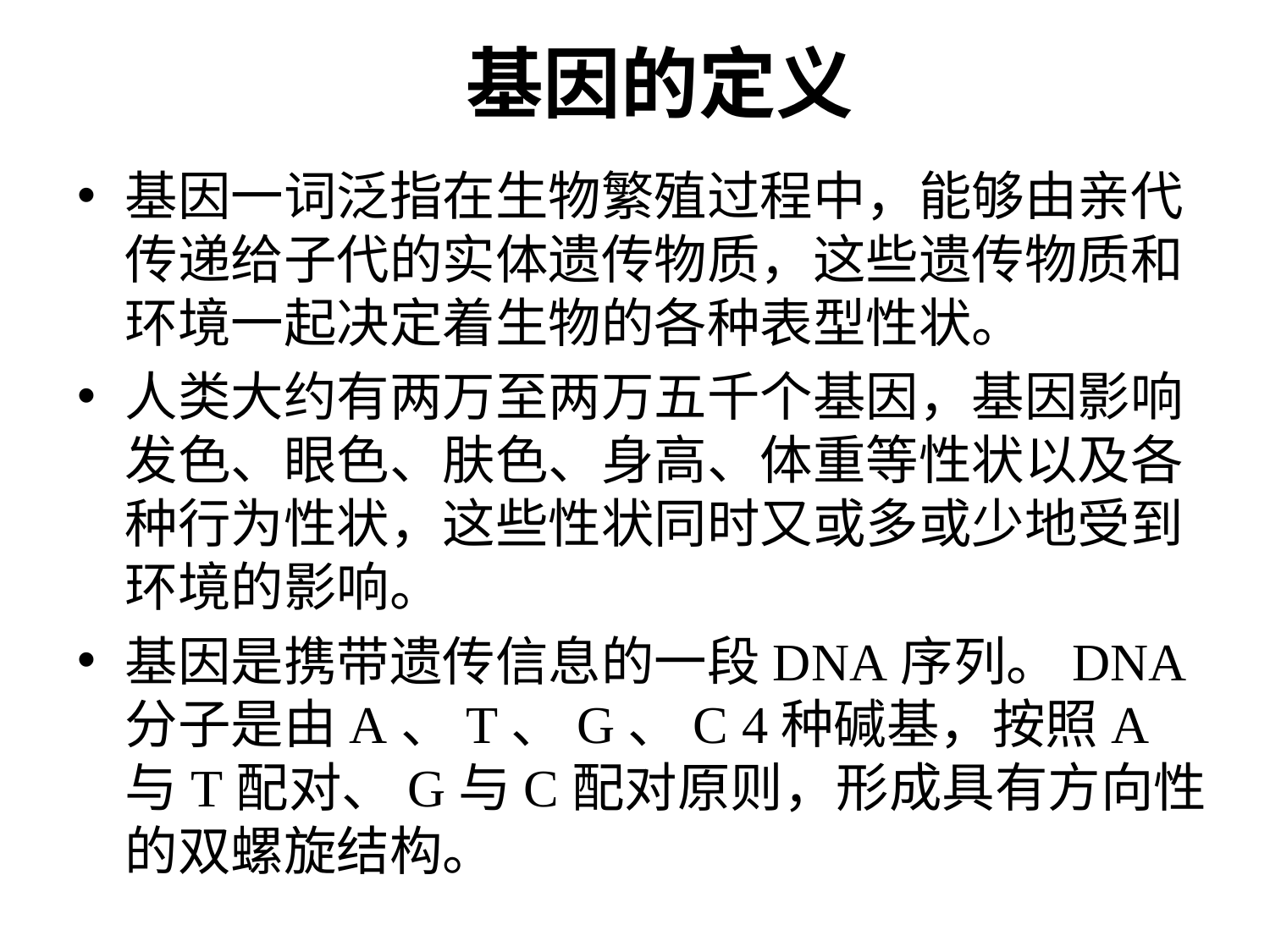

# 基因的定义
基因一词泛指在生物繁殖过程中，能够由亲代传递给子代的实体遗传物质，这些遗传物质和环境一起决定着生物的各种表型性状。
人类大约有两万至两万五千个基因，基因影响发色、眼色、肤色、身高、体重等性状以及各种行为性状，这些性状同时又或多或少地受到环境的影响。
基因是携带遗传信息的一段DNA序列。DNA分子是由A、T、G、C 4种碱基，按照A与T配对、G与C配对原则，形成具有方向性的双螺旋结构。